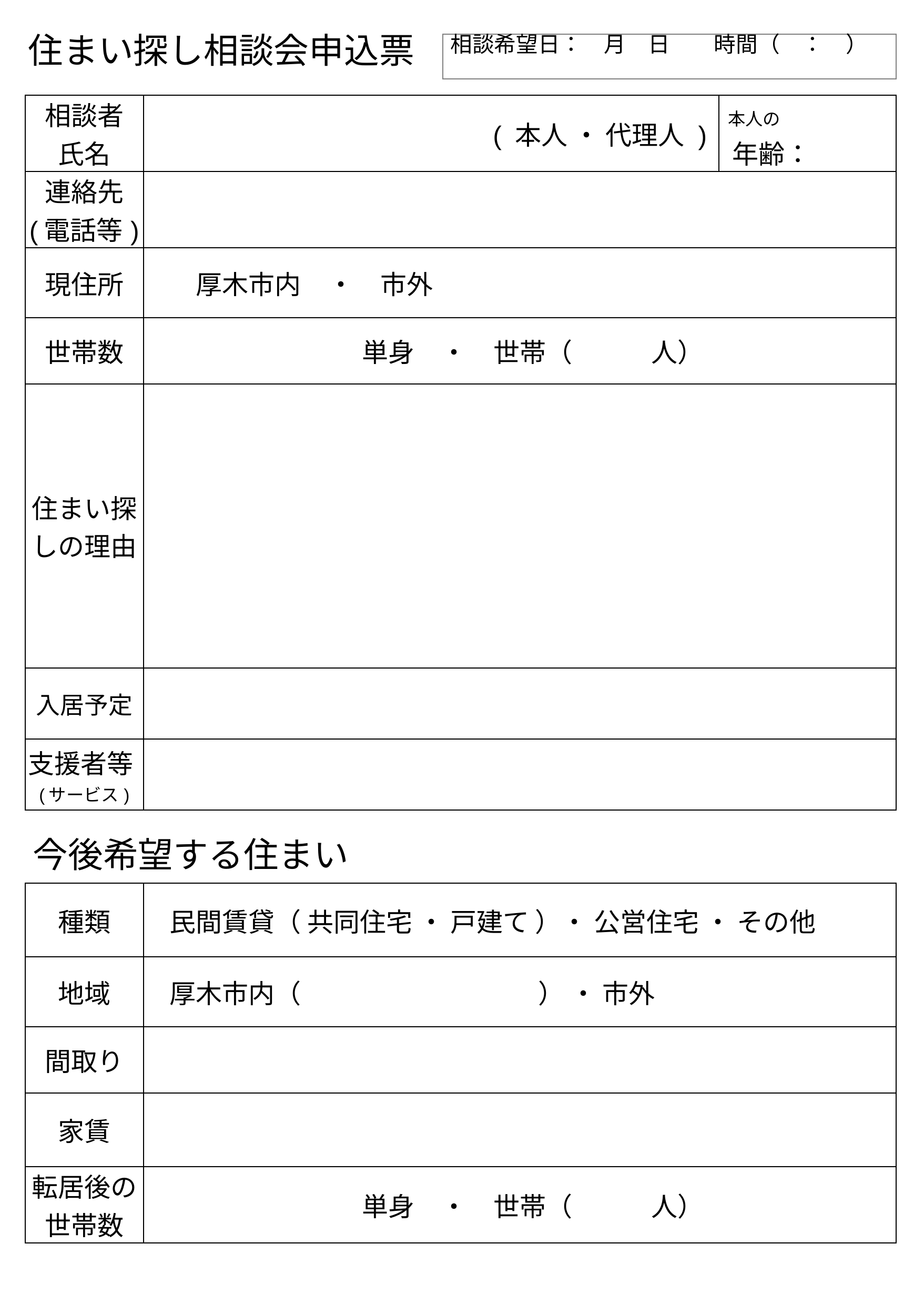

住まい探し相談会申込票
相談希望日：　月　日　　時間（　：　）
| 相談者 氏名 | ( 本人 ・ 代理人 ) | 本人の 年齢： |
| --- | --- | --- |
| 連絡先 (電話等) |  |  |
| 現住所 | 厚木市内　・　市外 |  |
| 世帯数 | 単身　・　世帯（　　　人） |  |
| 住まい探しの理由 |  |  |
| 入居予定 |  |  |
| 支援者等(サービス) |  |  |
今後希望する住まい
| 種類 | 民間賃貸（ 共同住宅 ・ 戸建て ）・ 公営住宅 ・ その他 |
| --- | --- |
| 地域 | 厚木市内（　　　　　　　　　） ・ 市外 |
| 間取り |  |
| 家賃 |  |
| 転居後の世帯数 | 単身　・　世帯（　　　人） |